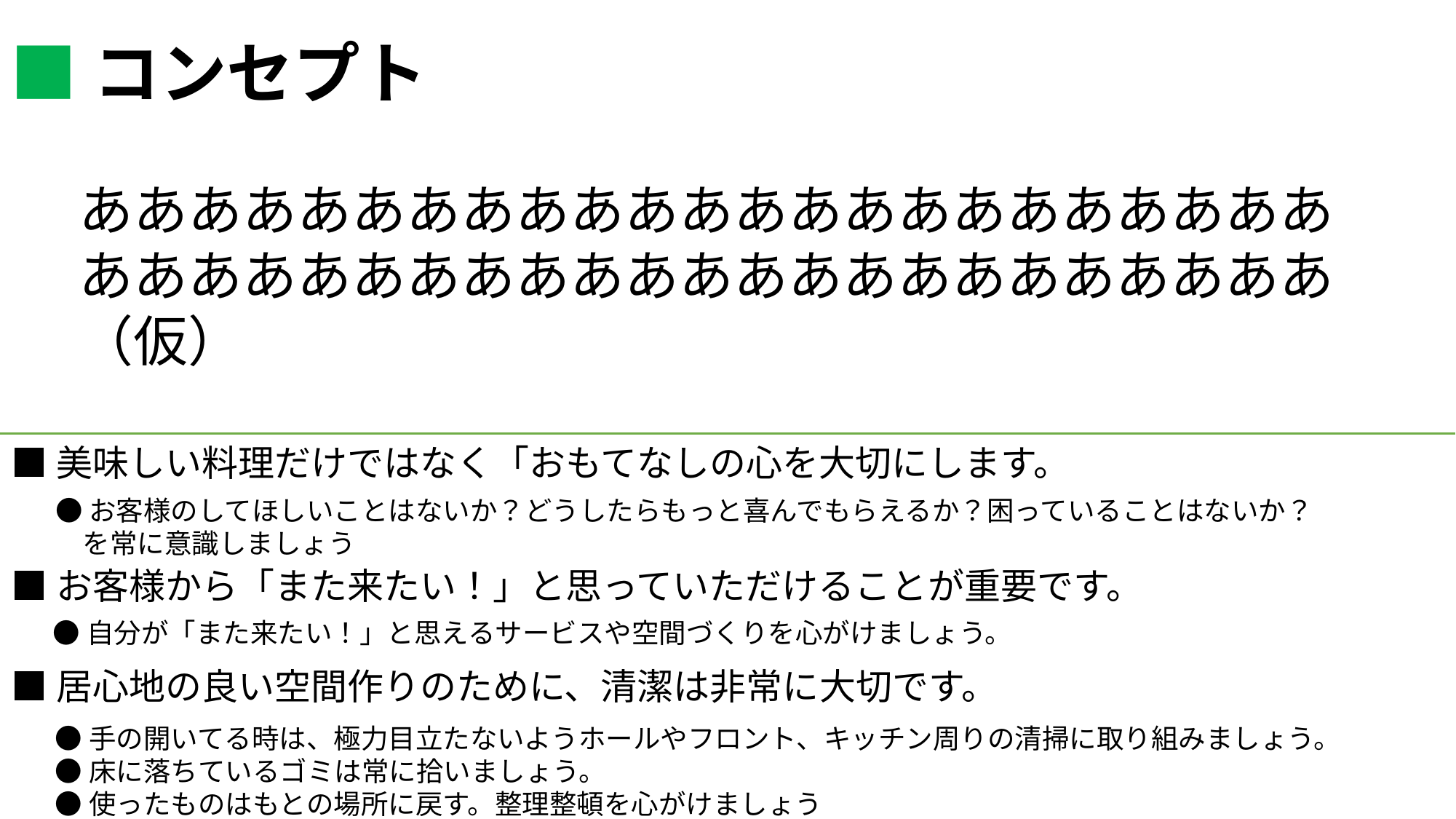

■コンセプト
あああああああああああああああああああああああ
あああああああああああああああああああああああ（仮）
■美味しい料理だけではなく「おもてなしの心を大切にします。

●お客様のしてほしいことはないか？どうしたらもっと喜んでもらえるか？困っていることはないか？
　を常に意識しましょう
■お客様から「また来たい！」と思っていただけることが重要です。

●自分が「また来たい！」と思えるサービスや空間づくりを心がけましょう。
■居心地の良い空間作りのために、清潔は非常に大切です。

●手の開いてる時は、極力目立たないようホールやフロント、キッチン周りの清掃に取り組みましょう。
●床に落ちているゴミは常に拾いましょう。
●使ったものはもとの場所に戻す。整理整頓を心がけましょう